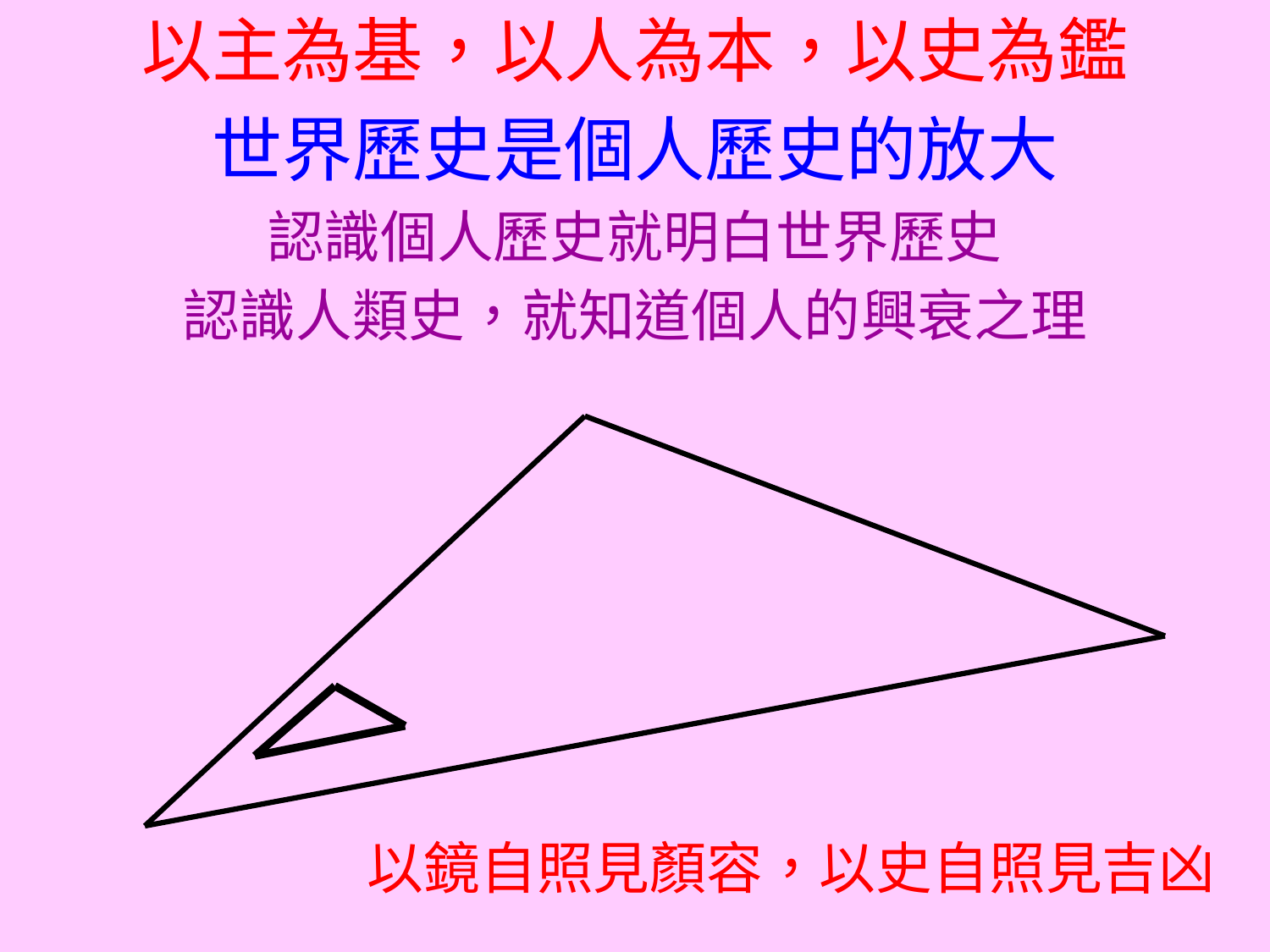

以主為基，以人為本，以史為鑑
世界歷史是個人歷史的放大
認識個人歷史就明白世界歷史
認識人類史，就知道個人的興衰之理

以鏡自照見顏容，以史自照見吉凶